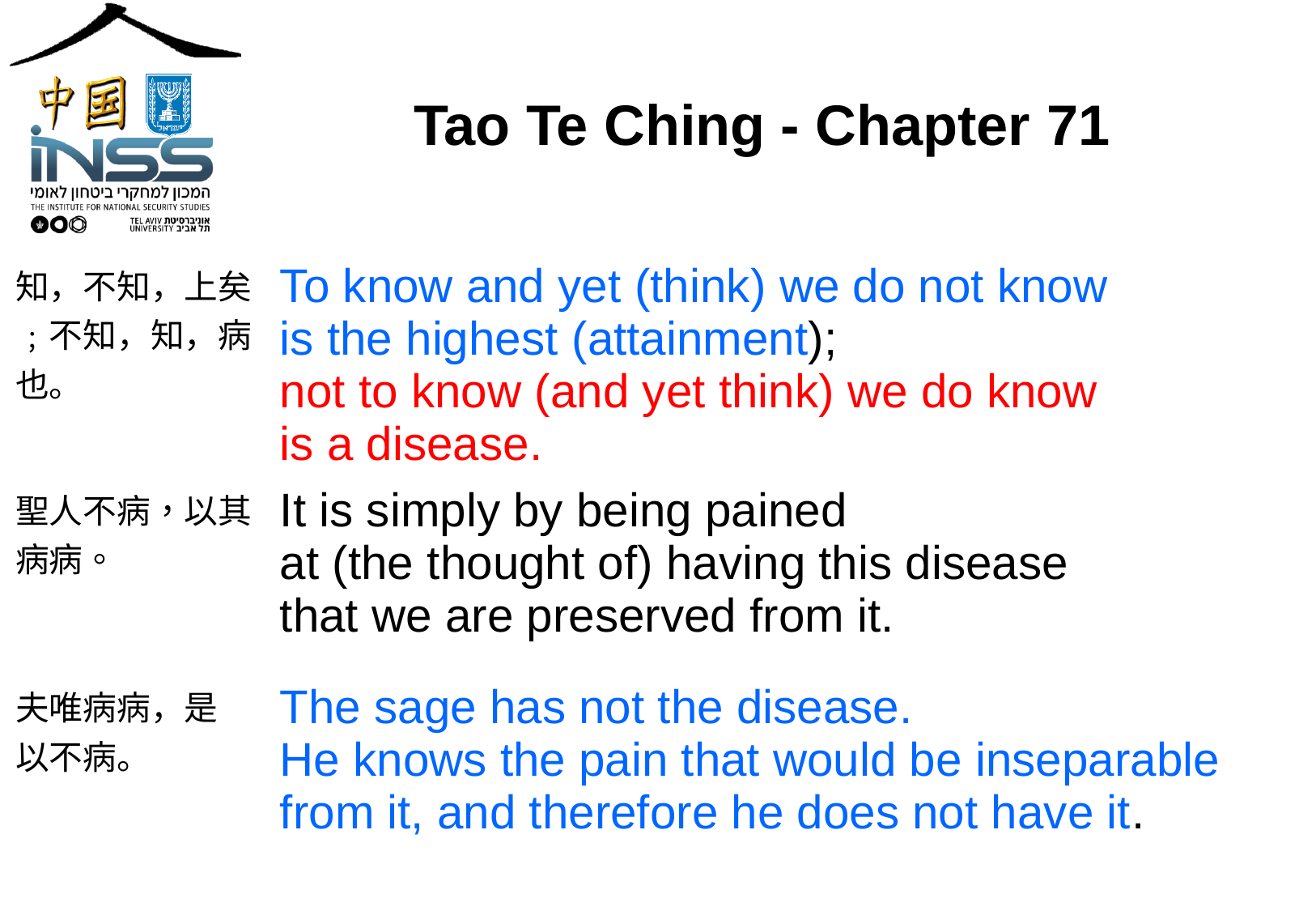

# Tao Te Ching - Chapter 71
| 知，不知，上矣﹔不知，知，病也。 | To know and yet (think) we do not know is the highest (attainment); not to know (and yet think) we do know is a disease. |
| --- | --- |
| 聖人不病，以其病病。 | It is simply by being pained at (the thought of) having this disease that we are preserved from it. |
| 夫唯病病，是 以不病。 | The sage has not the disease. He knows the pain that would be inseparable from it, and therefore he does not have it. |